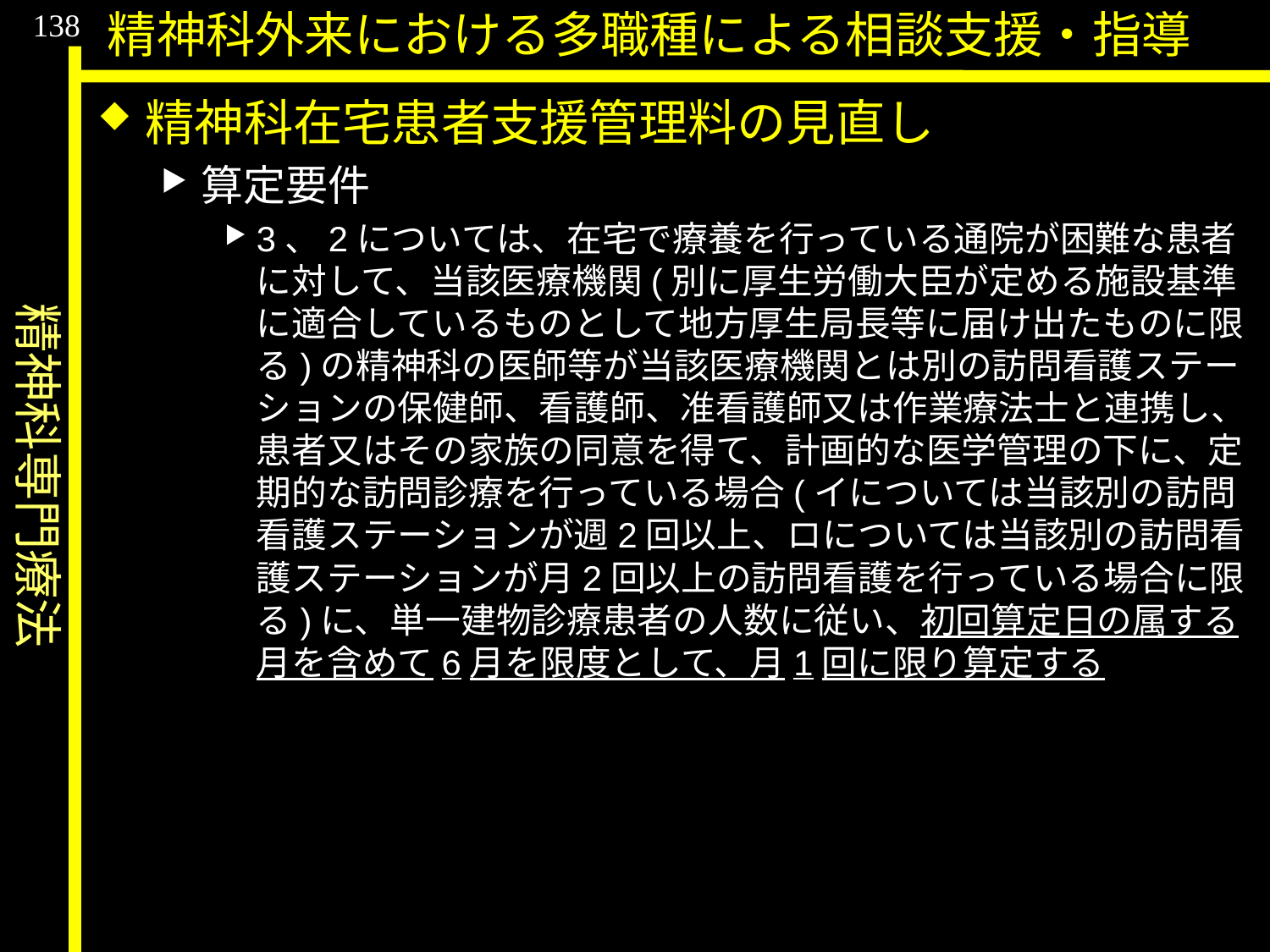

精神科専門療法
138
精神科外来における多職種による相談支援・指導

精神科在宅患者支援管理料の見直し
算定要件
3、2については、在宅で療養を行っている通院が困難な患者に対して、当該医療機関(別に厚生労働大臣が定める施設基準に適合しているものとして地方厚生局長等に届け出たものに限る)の精神科の医師等が当該医療機関とは別の訪問看護ステーションの保健師、看護師、准看護師又は作業療法士と連携し、患者又はその家族の同意を得て、計画的な医学管理の下に、定期的な訪問診療を行っている場合(イについては当該別の訪問看護ステーションが週2回以上、ロについては当該別の訪問看護ステーションが月2回以上の訪問看護を行っている場合に限る)に、単一建物診療患者の人数に従い、初回算定日の属する月を含めて6月を限度として、月1回に限り算定する